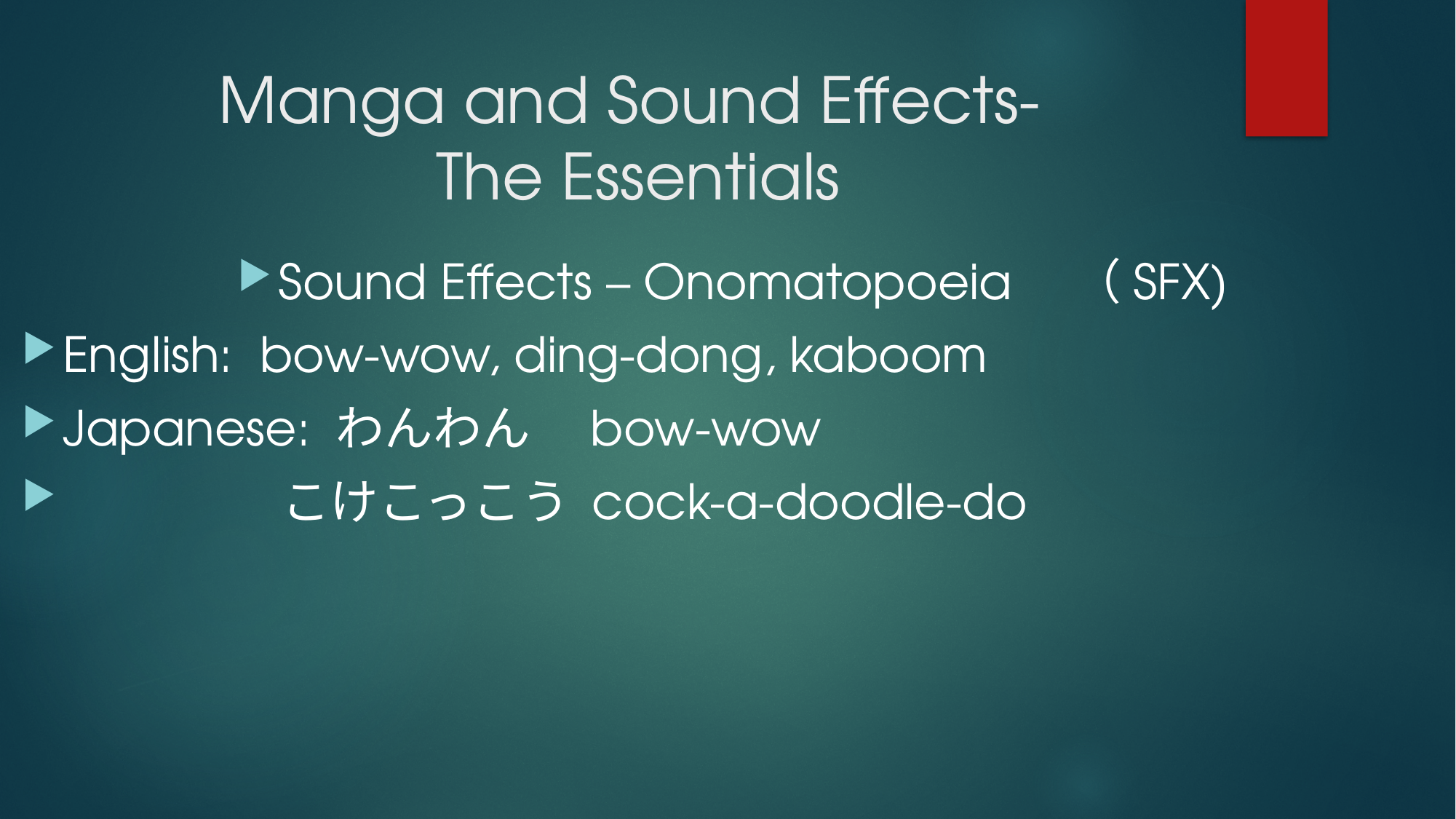

# Manga and Sound Effects- The Essentials
Sound Effects – Onomatopoeia　（SFX)
English:  bow-wow, ding-dong, kaboom
Japanese: わんわん　bow-wow
                   こけこっこう cock-a-doodle-do